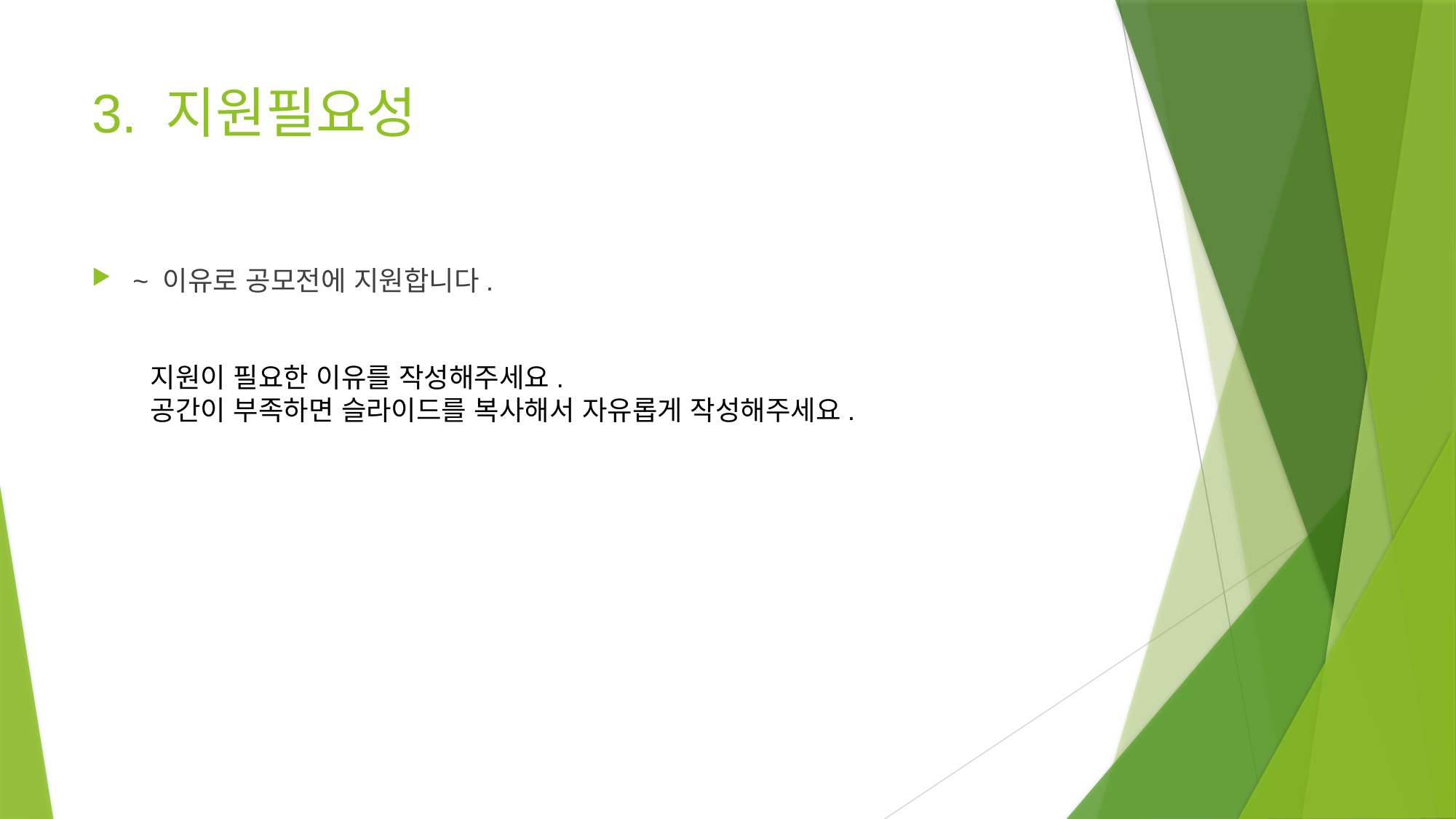

# 3. 지원필요성
~ 이유로 공모전에 지원합니다.
지원이 필요한 이유를 작성해주세요.
공간이 부족하면 슬라이드를 복사해서 자유롭게 작성해주세요.